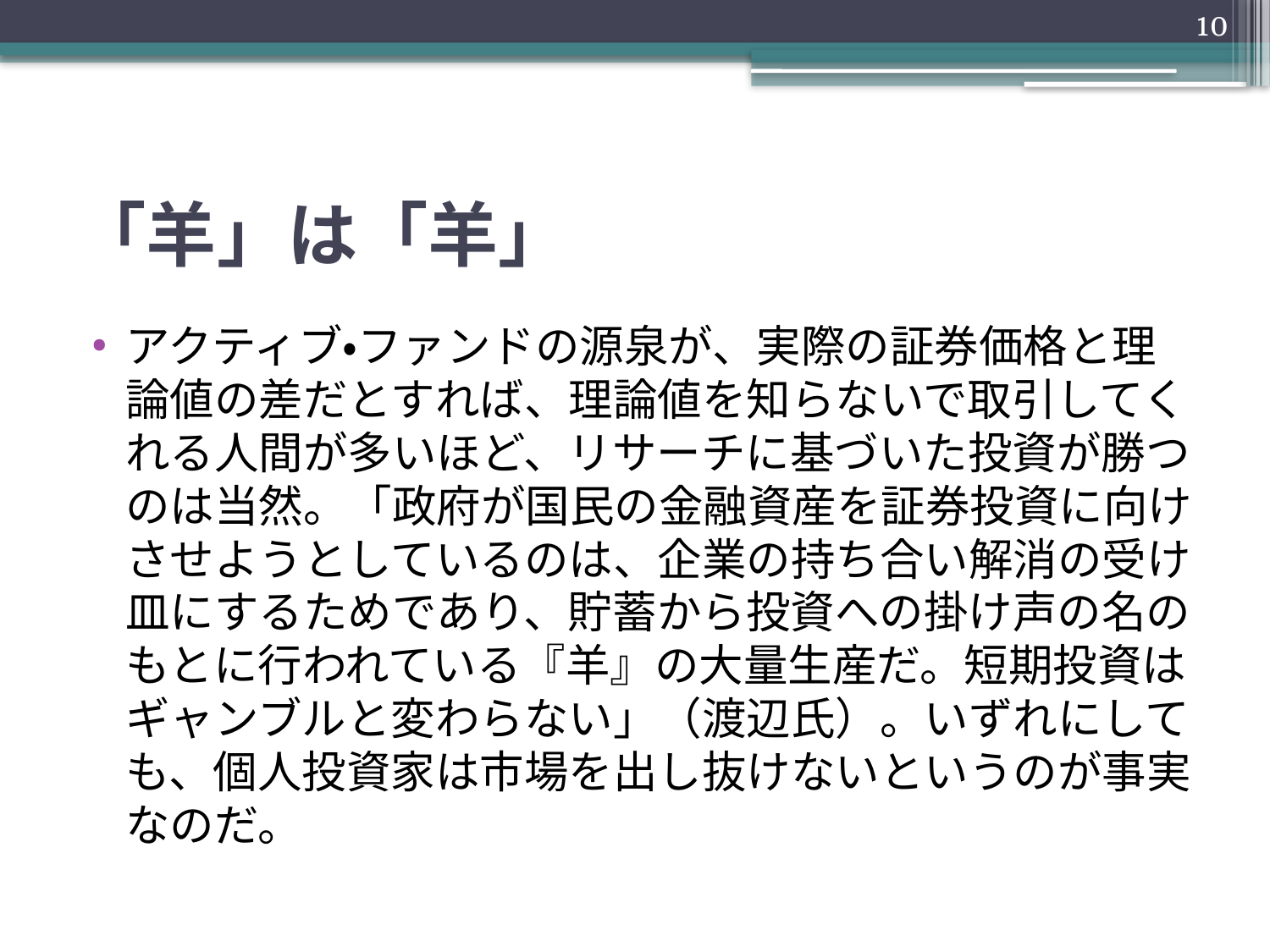

10
# 「羊」は「羊」
アクティブ・ファンドの源泉が、実際の証券価格と理論値の差だとすれば、理論値を知らないで取引してくれる人間が多いほど、リサーチに基づいた投資が勝つのは当然。「政府が国民の金融資産を証券投資に向けさせようとしているのは、企業の持ち合い解消の受け皿にするためであり、貯蓄から投資への掛け声の名のもとに行われている『羊』の大量生産だ。短期投資はギャンブルと変わらない」（渡辺氏）。いずれにしても、個人投資家は市場を出し抜けないというのが事実なのだ。